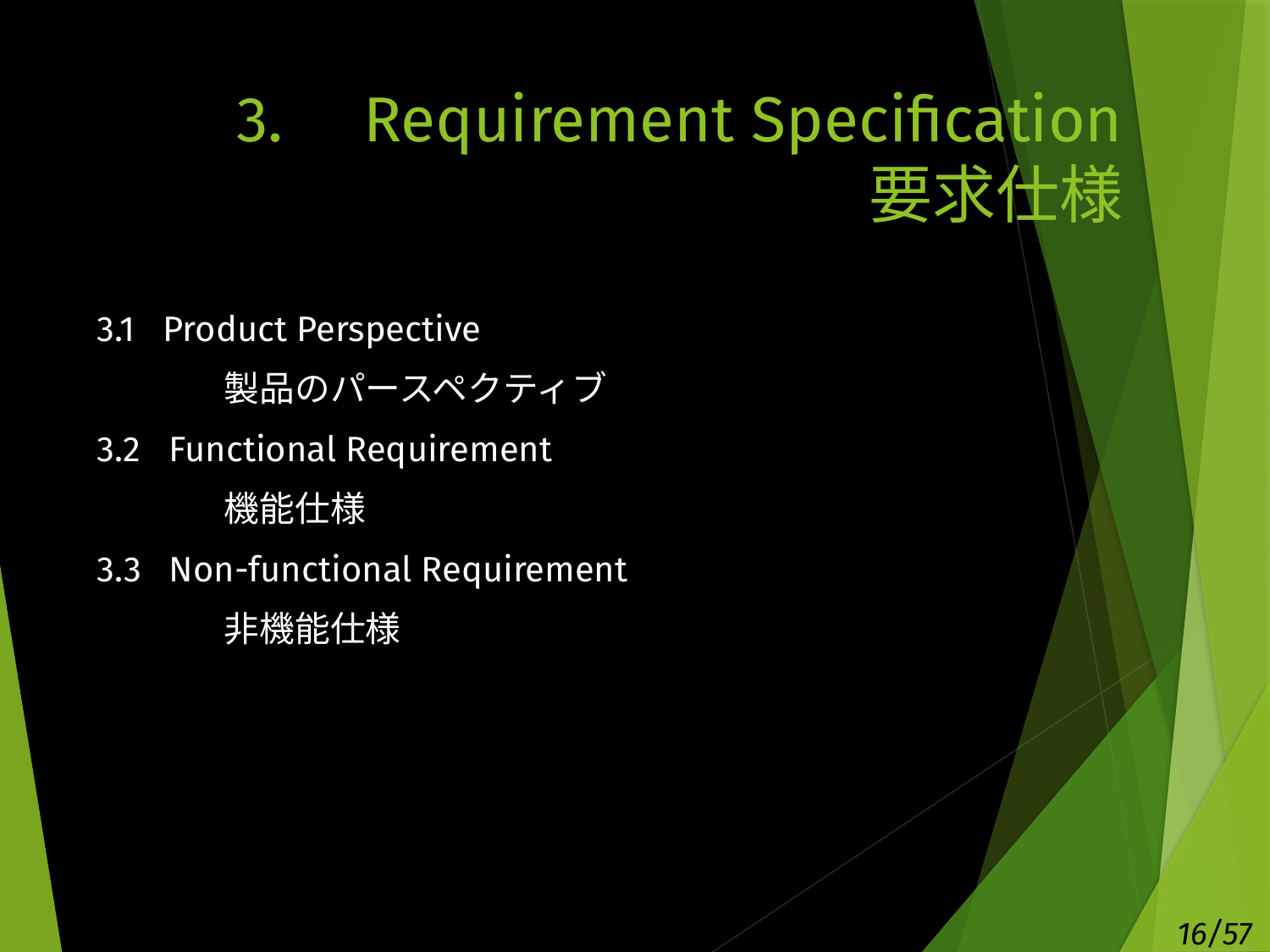

# Requirement Specification 要求仕様
3.1   Product Perspective
	製品のパースペクティブ
3.2   Functional Requirement
	機能仕様
3.3   Non-functional Requirement
	非機能仕様
16/57